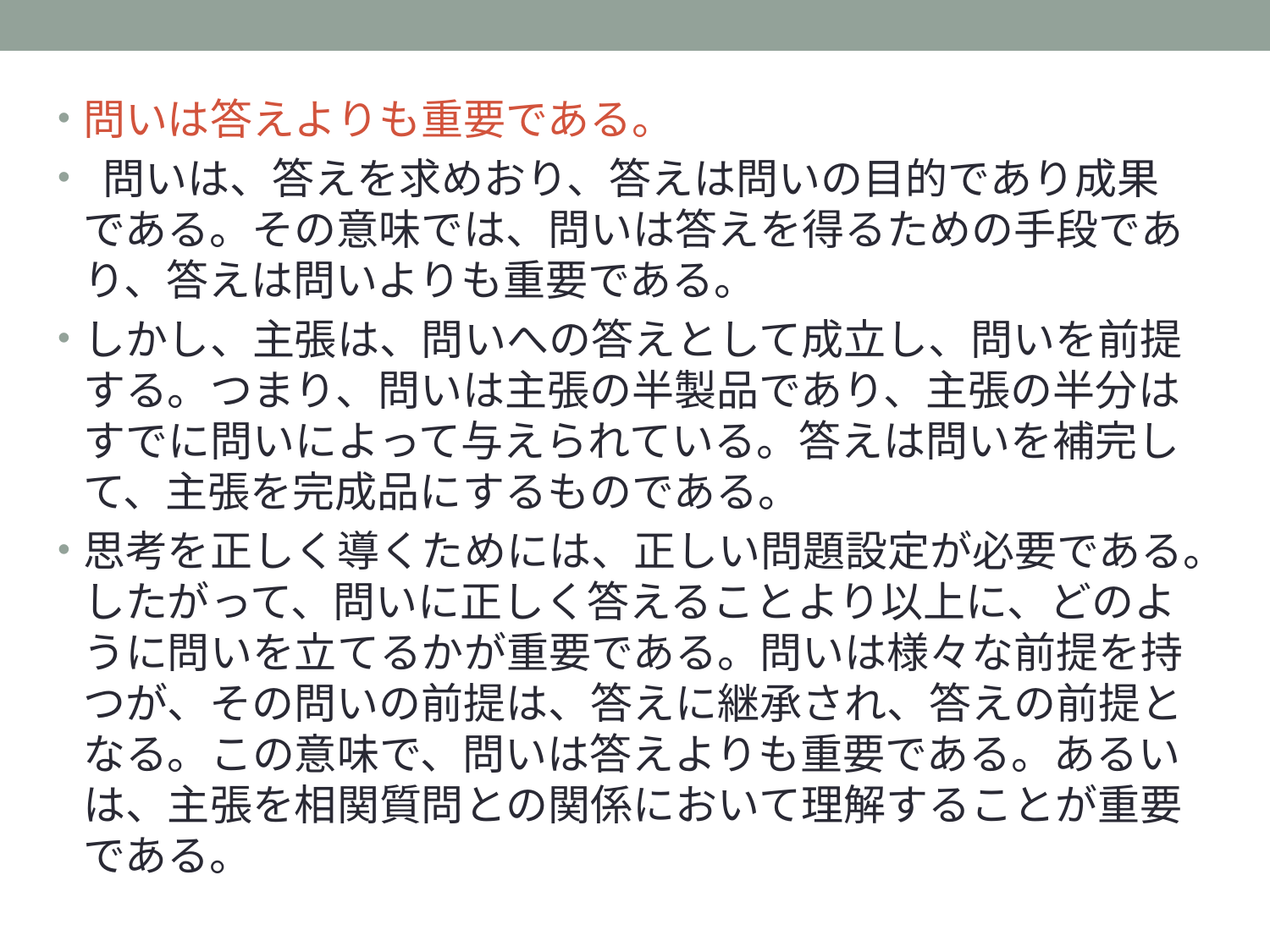

問いは答えよりも重要である。
 問いは、答えを求めおり、答えは問いの目的であり成果である。その意味では、問いは答えを得るための手段であり、答えは問いよりも重要である。
しかし、主張は、問いへの答えとして成立し、問いを前提する。つまり、問いは主張の半製品であり、主張の半分はすでに問いによって与えられている。答えは問いを補完して、主張を完成品にするものである。
思考を正しく導くためには、正しい問題設定が必要である。したがって、問いに正しく答えることより以上に、どのように問いを立てるかが重要である。問いは様々な前提を持つが、その問いの前提は、答えに継承され、答えの前提となる。この意味で、問いは答えよりも重要である。あるいは、主張を相関質問との関係において理解することが重要である。